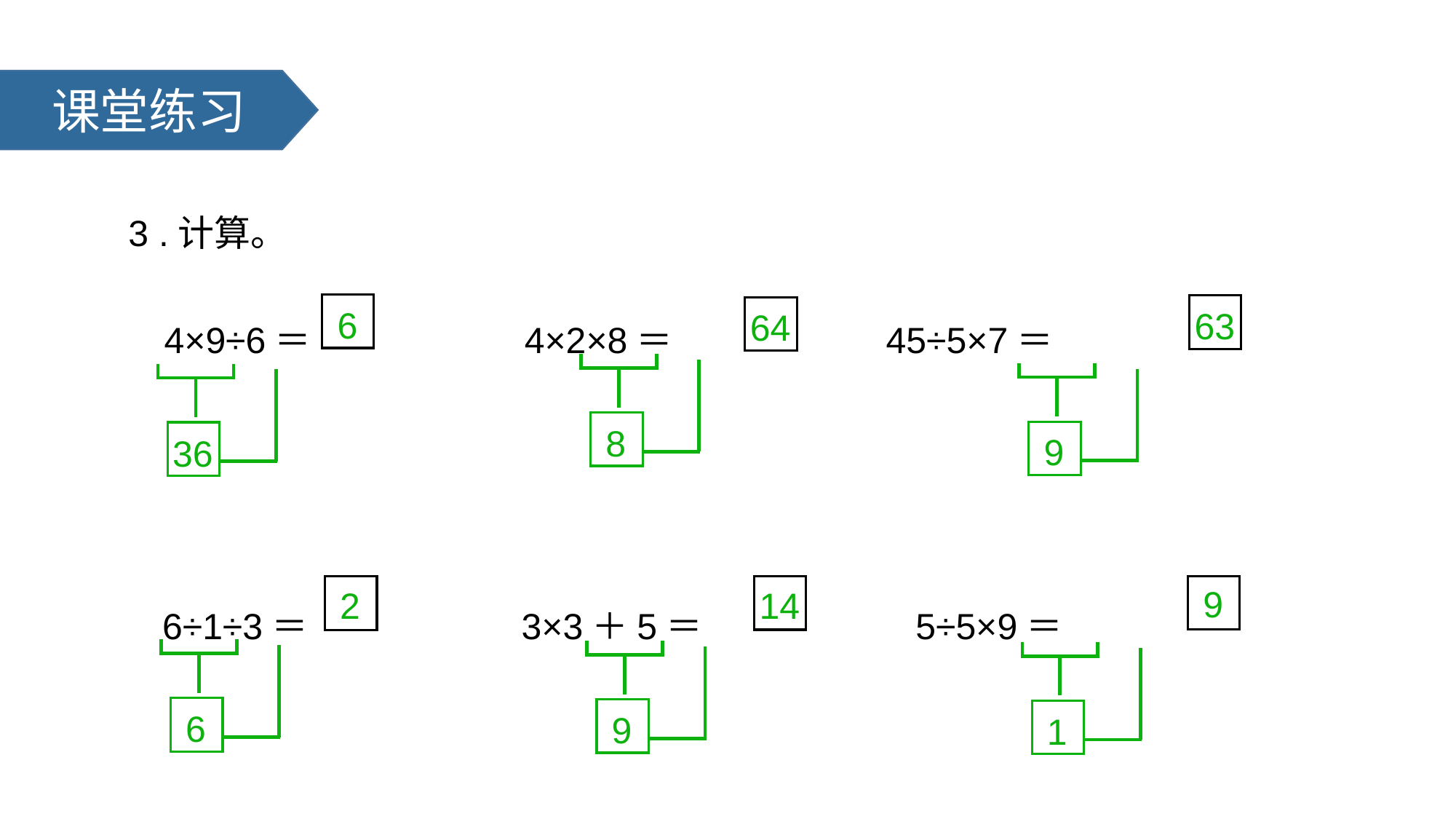

课堂练习
3 .计算。
4×9÷6＝                         4×2×8＝                         45÷5×7＝

6
63
64

8

9
36
6÷1÷3＝                         3×3＋5＝                         5÷5×9＝
9

14
2

6
9
1